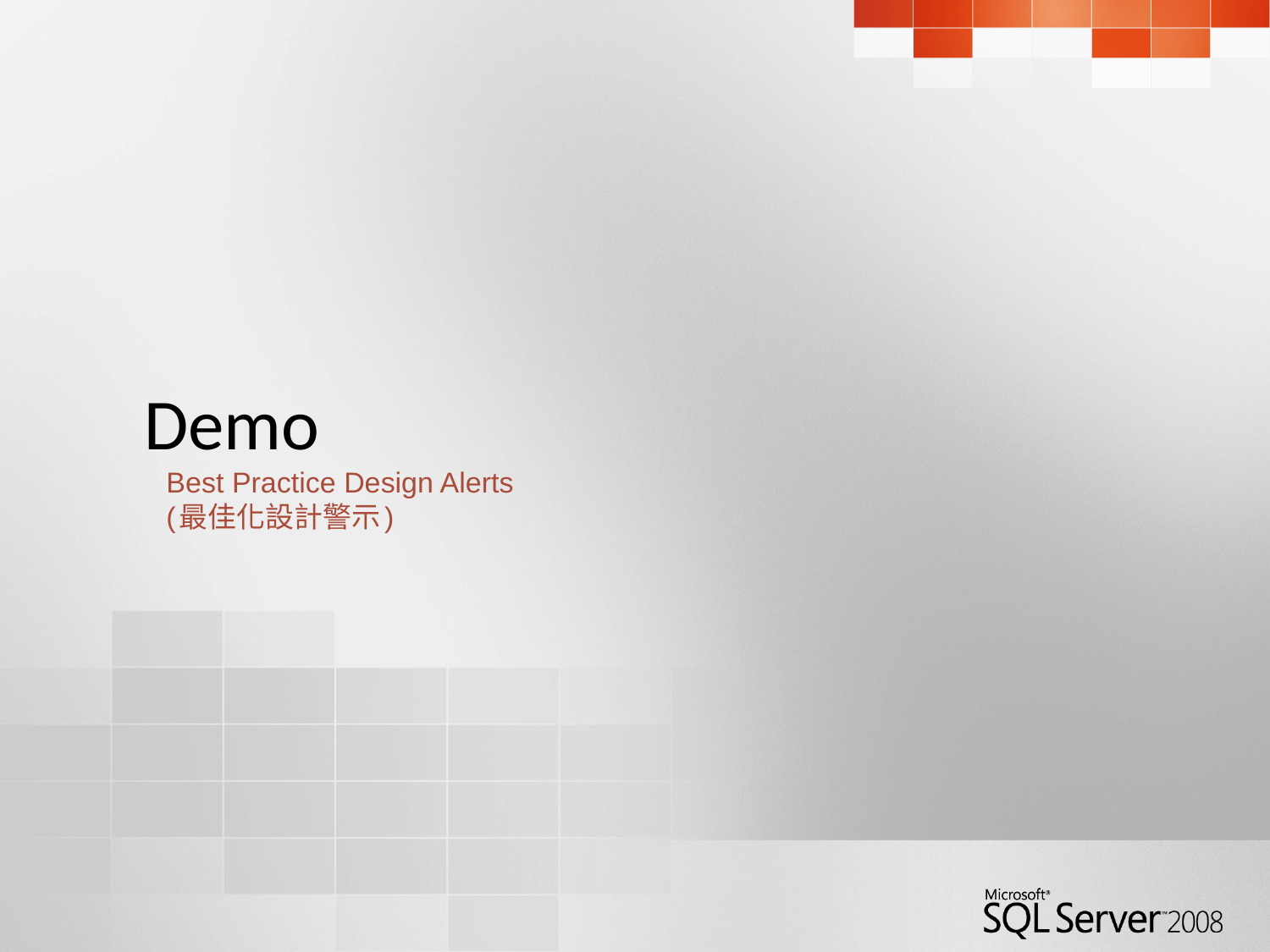

# Demo Best Practice Design Alerts (最佳化設計警示)